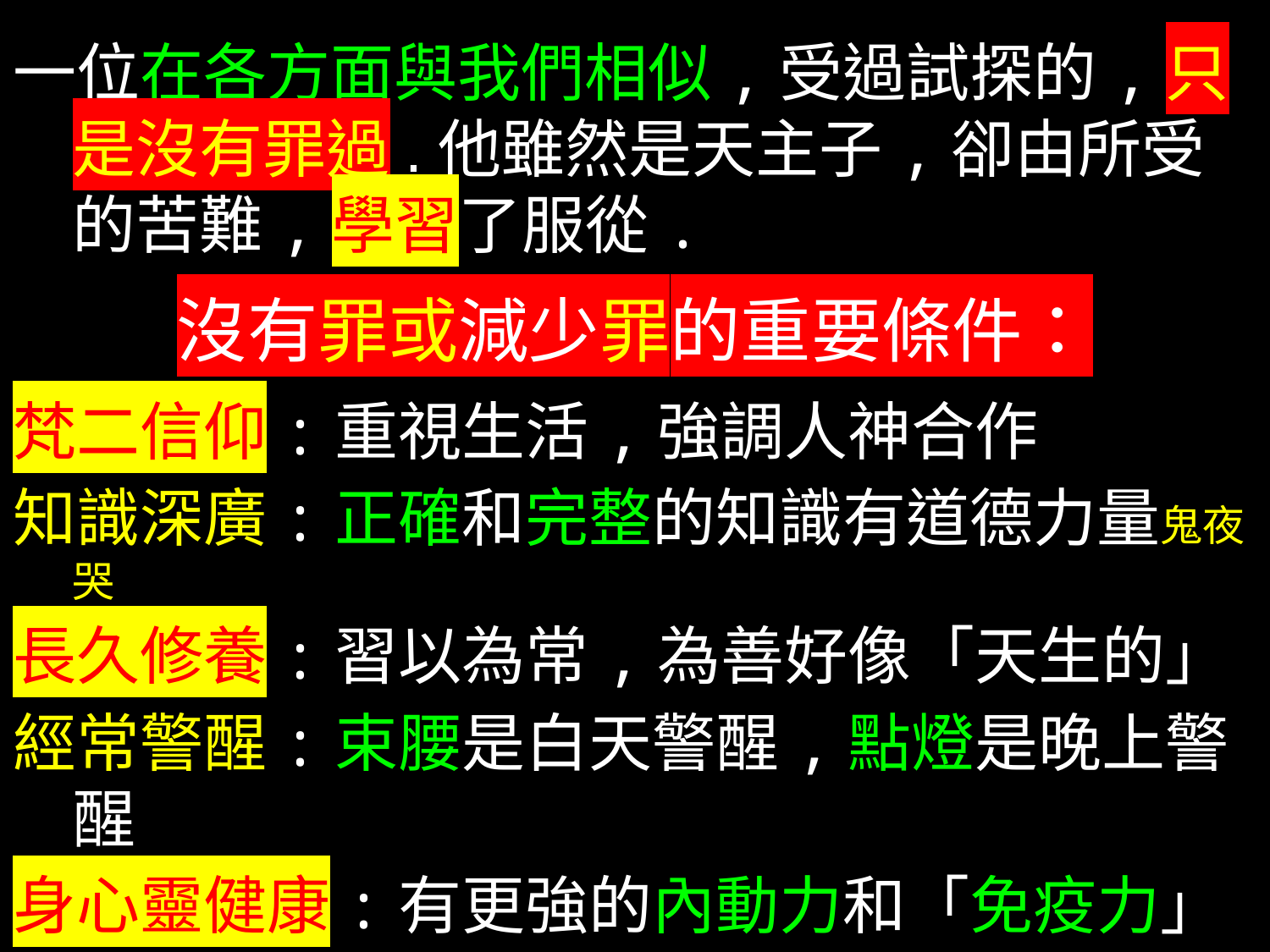

一位在各方面與我們相似,受過試探的,只是沒有罪過.他雖然是天主子,卻由所受的苦難,學習了服從.
沒有罪或減少罪的重要條件：
梵二信仰:重視生活,強調人神合作
知識深廣:正確和完整的知識有道德力量鬼夜哭
長久修養:習以為常,為善好像「天生的」
經常警醒:束腰是白天警醒,點燈是晚上警醒
身心靈健康:有更強的內動力和「免疫力」
                   (參考 Youtube CIRS HK 身心靈健康抗疫法)